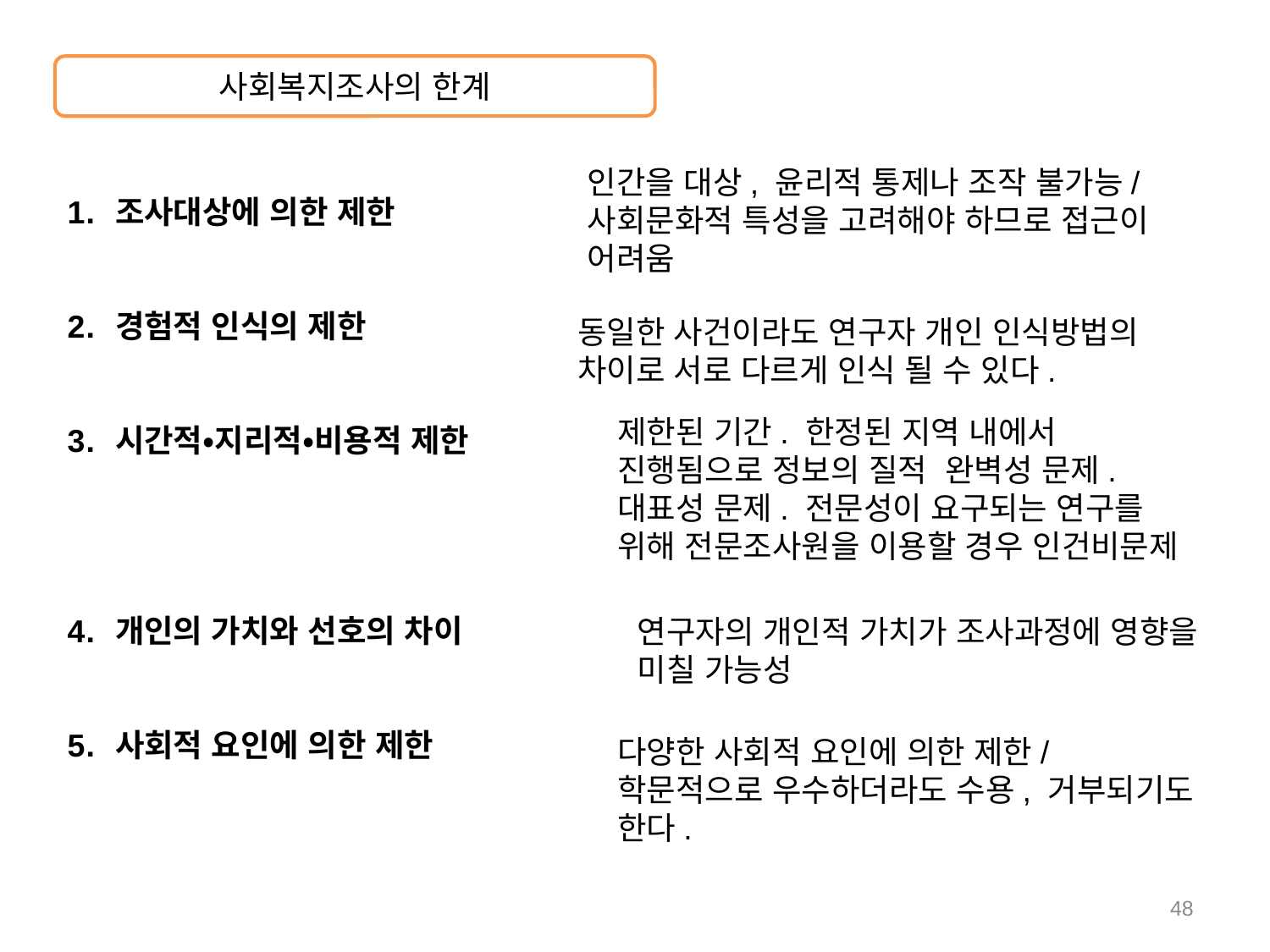

사회복지조사의 한계
인간을 대상, 윤리적 통제나 조작 불가능/ 사회문화적 특성을 고려해야 하므로 접근이 어려움
조사대상에 의한 제한

경험적 인식의 제한

시간적•지리적•비용적 제한

개인의 가치와 선호의 차이

사회적 요인에 의한 제한
동일한 사건이라도 연구자 개인 인식방법의 차이로 서로 다르게 인식 될 수 있다.
제한된 기간. 한정된 지역 내에서 진행됨으로 정보의 질적  완벽성 문제. 대표성 문제. 전문성이 요구되는 연구를 위해 전문조사원을 이용할 경우 인건비문제
연구자의 개인적 가치가 조사과정에 영향을 미칠 가능성
다양한 사회적 요인에 의한 제한/
학문적으로 우수하더라도 수용, 거부되기도 한다.
48